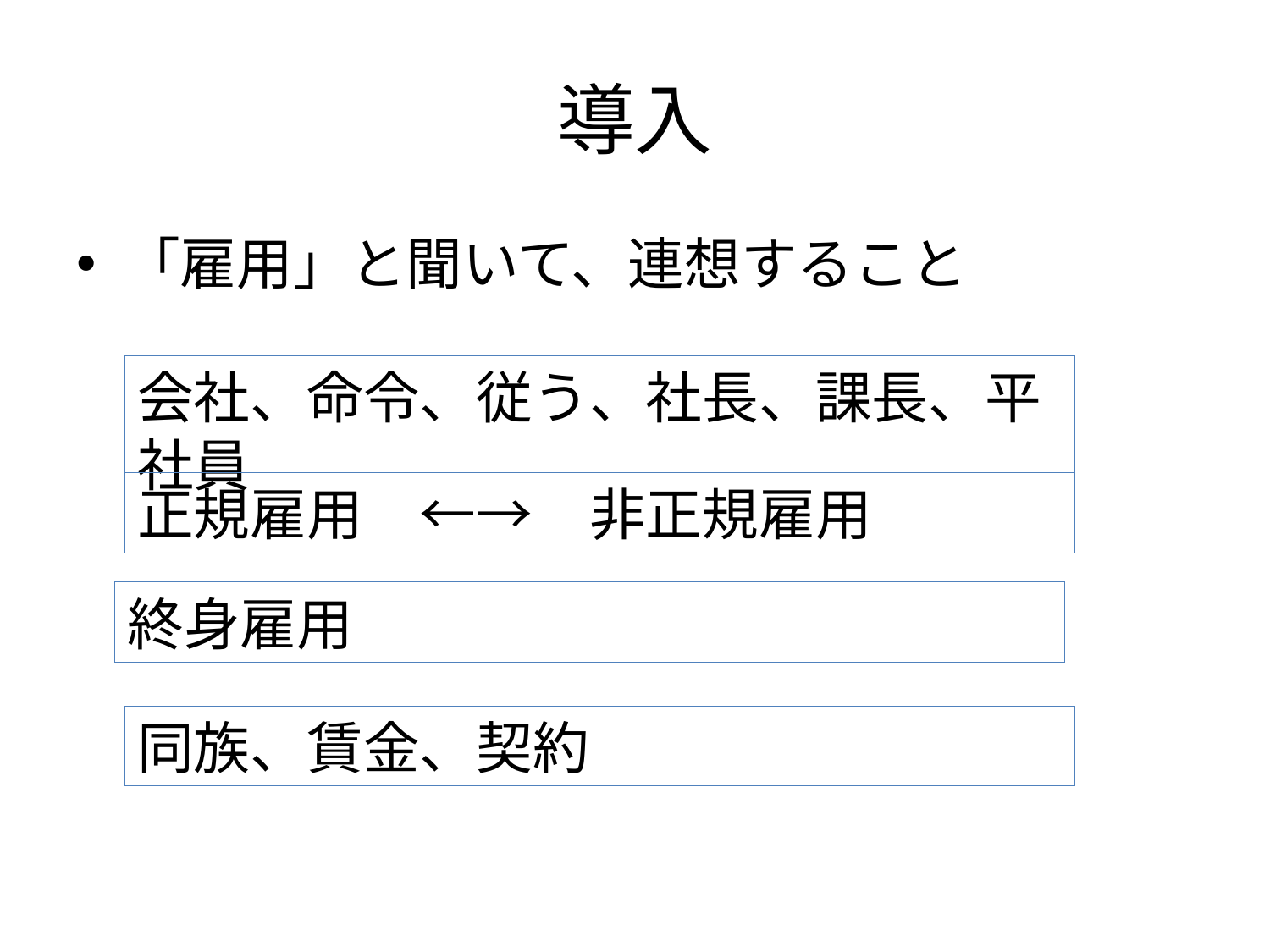

# 導入
「雇用」と聞いて、連想すること
会社、命令、従う、社長、課長、平社員
正規雇用　←→　非正規雇用
終身雇用
同族、賃金、契約